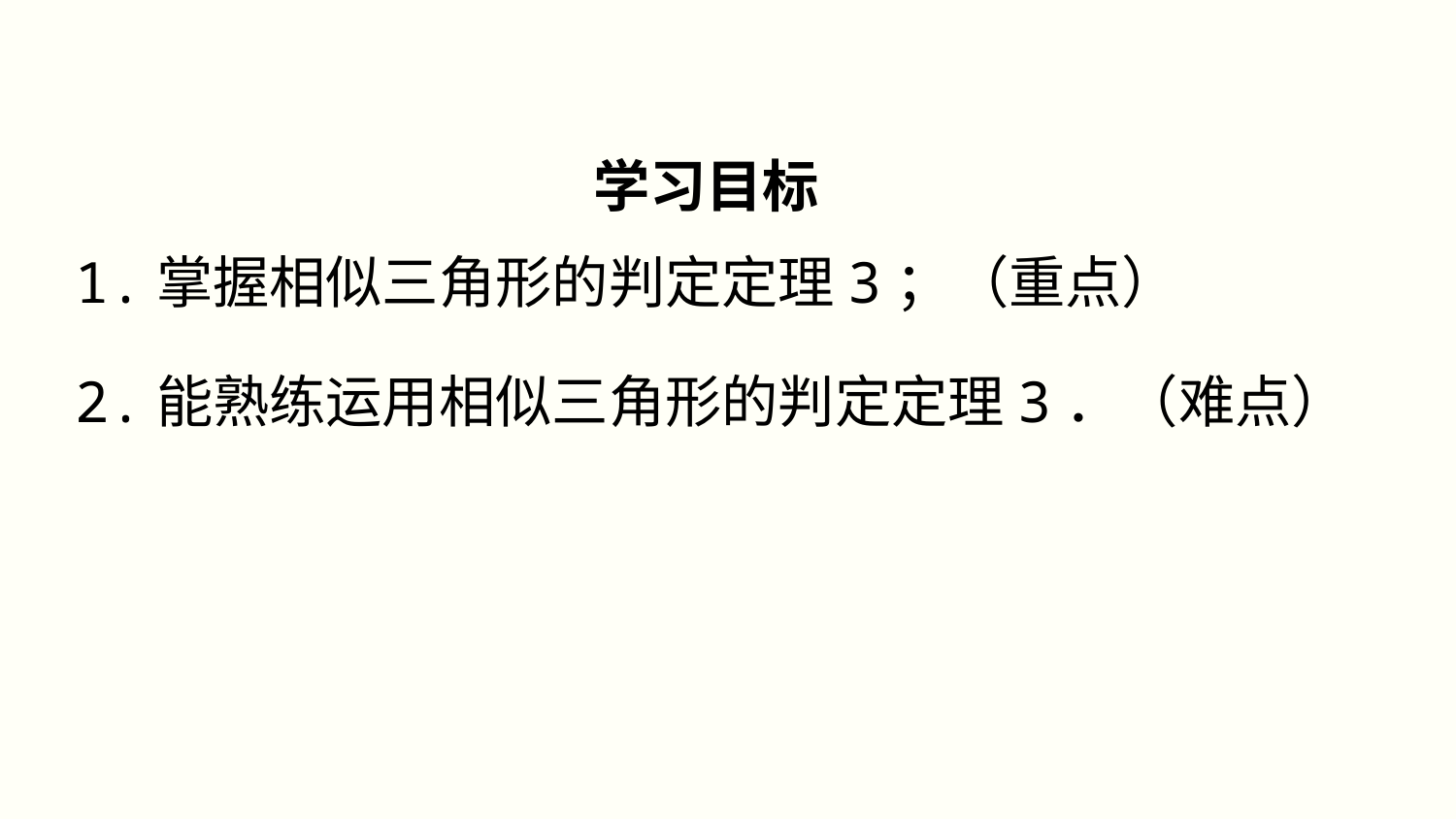

学习目标
1.掌握相似三角形的判定定理3；（重点）
2.能熟练运用相似三角形的判定定理3．（难点）